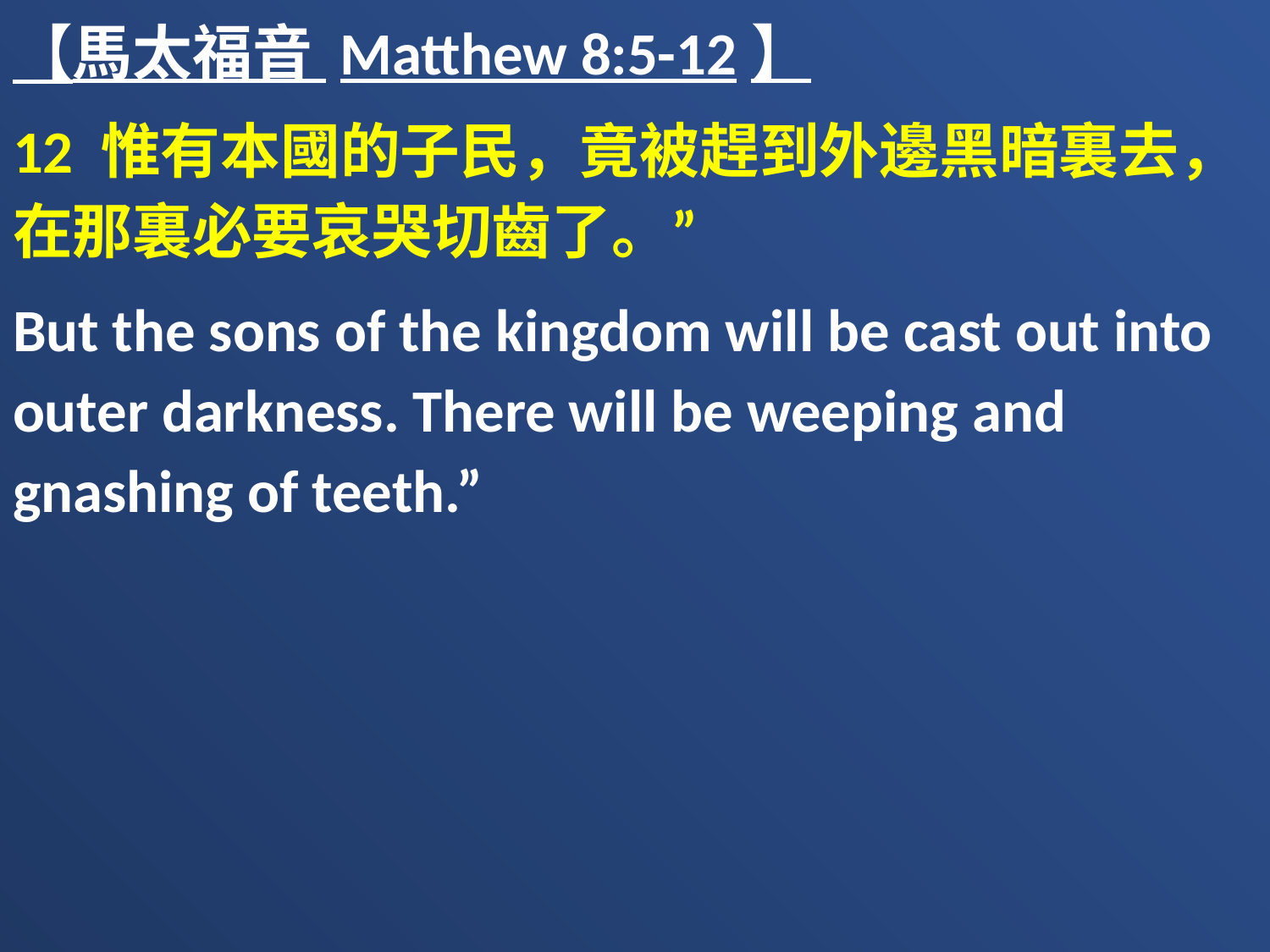

【馬太福音 Matthew 8:5-12】
12 惟有本國的子民，竟被趕到外邊黑暗裏去，在那裏必要哀哭切齒了。”
But the sons of the kingdom will be cast out into outer darkness. There will be weeping and gnashing of teeth.”